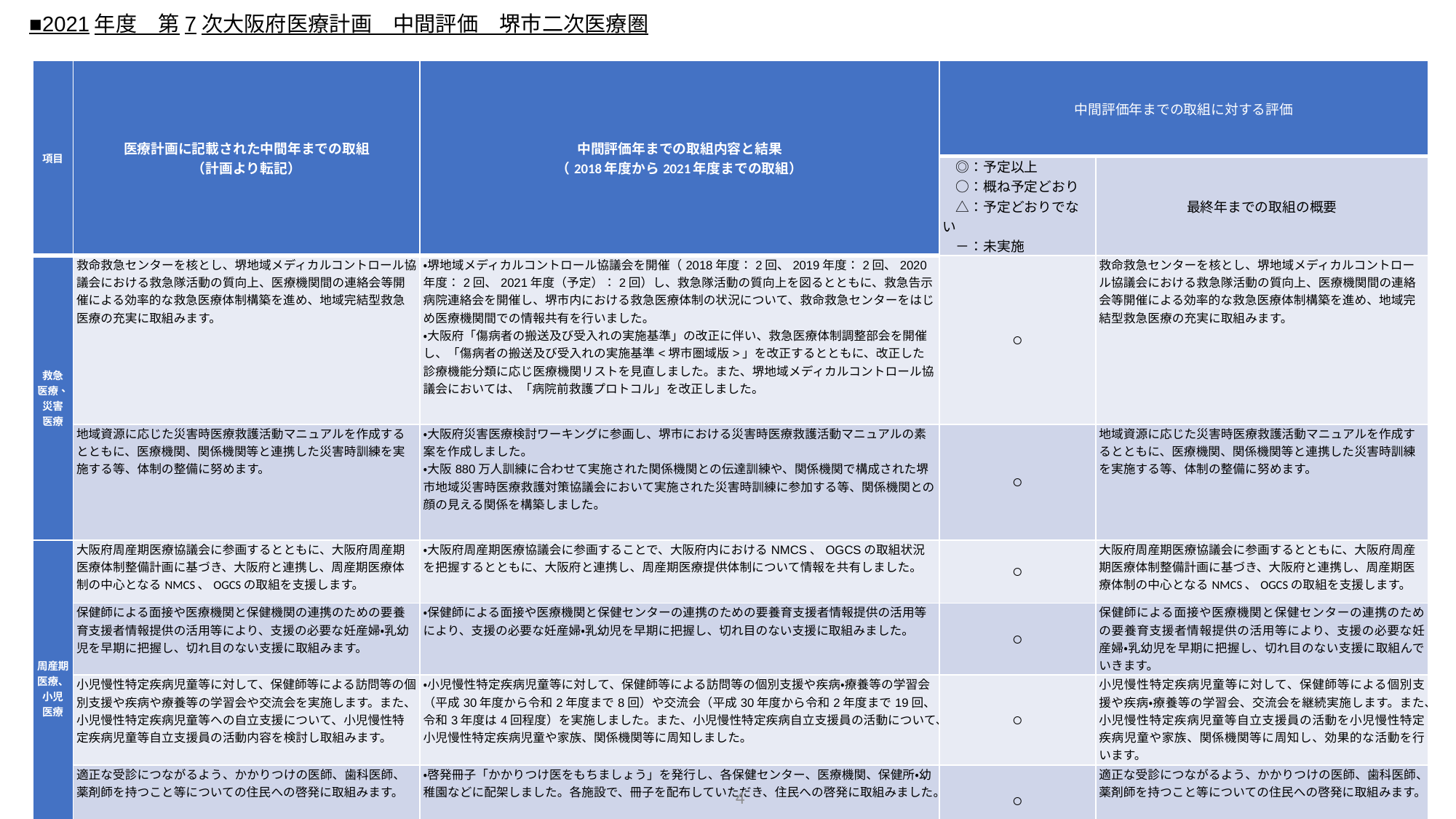

■2021年度　第7次大阪府医療計画　中間評価　堺市二次医療圏
| 項目 | 医療計画に記載された中間年までの取組 （計画より転記） | 中間評価年までの取組内容と結果 （2018年度から2021年度までの取組） | 中間評価年までの取組に対する評価 |  |
| --- | --- | --- | --- | --- |
|  |  |  | ◎：予定以上 　○：概ね予定どおり 　△：予定どおりでない 　－：未実施 | 最終年までの取組の概要 |
| 救急 医療、災害 医療 | 救命救急センターを核とし、堺地域メディカルコントロール協議会における救急隊活動の質向上、医療機関間の連絡会等開催による効率的な救急医療体制構築を進め、地域完結型救急医療の充実に取組みます。 | ・堺地域メディカルコントロール協議会を開催（2018年度：2回、2019年度：2回、2020年度：2回、2021年度（予定）：2回）し、救急隊活動の質向上を図るとともに、救急告示病院連絡会を開催し、堺市内における救急医療体制の状況について、救命救急センターをはじめ医療機関間での情報共有を行いました。 ・大阪府「傷病者の搬送及び受入れの実施基準」の改正に伴い、救急医療体制調整部会を開催し、「傷病者の搬送及び受入れの実施基準<堺市圏域版>」を改正するとともに、改正した診療機能分類に応じ医療機関リストを見直しました。また、堺地域メディカルコントロール協議会においては、「病院前救護プロトコル」を改正しました。 | ○ | 救命救急センターを核とし、堺地域メディカルコントロール協議会における救急隊活動の質向上、医療機関間の連絡会等開催による効率的な救急医療体制構築を進め、地域完結型救急医療の充実に取組みます。 |
|  | 地域資源に応じた災害時医療救護活動マニュアルを作成するとともに、医療機関、関係機関等と連携した災害時訓練を実施する等、体制の整備に努めます。 | ・大阪府災害医療検討ワーキングに参画し、堺市における災害時医療救護活動マニュアルの素案を作成しました。 ・大阪880万人訓練に合わせて実施された関係機関との伝達訓練や、関係機関で構成された堺市地域災害時医療救護対策協議会において実施された災害時訓練に参加する等、関係機関との顔の見える関係を構築しました。 | ○ | 地域資源に応じた災害時医療救護活動マニュアルを作成するとともに、医療機関、関係機関等と連携した災害時訓練を実施する等、体制の整備に努めます。 |
| 周産期医療、小児 医療 | 大阪府周産期医療協議会に参画するとともに、大阪府周産期医療体制整備計画に基づき、大阪府と連携し、周産期医療体制の中心となるNMCS、OGCSの取組を支援します。 | ・大阪府周産期医療協議会に参画することで、大阪府内におけるNMCS、OGCSの取組状況を把握するとともに、大阪府と連携し、周産期医療提供体制について情報を共有しました。 | ○ | 大阪府周産期医療協議会に参画するとともに、大阪府周産期医療体制整備計画に基づき、大阪府と連携し、周産期医療体制の中心となるNMCS、OGCSの取組を支援します。 |
|  | 保健師による面接や医療機関と保健機関の連携のための要養育支援者情報提供の活用等により、支援の必要な妊産婦・乳幼児を早期に把握し、切れ目のない支援に取組みます。 | ・保健師による面接や医療機関と保健センターの連携のための要養育支援者情報提供の活用等により、支援の必要な妊産婦・乳幼児を早期に把握し、切れ目のない支援に取組みました。 | ○ | 保健師による面接や医療機関と保健センターの連携のための要養育支援者情報提供の活用等により、支援の必要な妊産婦・乳幼児を早期に把握し、切れ目のない支援に取組んでいきます。 |
|  | 小児慢性特定疾病児童等に対して、保健師等による訪問等の個別支援や疾病や療養等の学習会や交流会を実施します。また、小児慢性特定疾病児童等への自立支援について、小児慢性特定疾病児童等自立支援員の活動内容を検討し取組みます。 | ・小児慢性特定疾病児童等に対して、保健師等による訪問等の個別支援や疾病・療養等の学習会（平成30年度から令和2年度まで8回）や交流会（平成30年度から令和2年度まで19回、令和3年度は4回程度）を実施しました。また、小児慢性特定疾病自立支援員の活動について、小児慢性特定疾病児童や家族、関係機関等に周知しました。 | ○ | 小児慢性特定疾病児童等に対して、保健師等による個別支援や疾病・療養等の学習会、交流会を継続実施します。また、小児慢性特定疾病児童等自立支援員の活動を小児慢性特定疾病児童や家族、関係機関等に周知し、効果的な活動を行います。 |
|  | 適正な受診につながるよう、かかりつけの医師、歯科医師、薬剤師を持つこと等についての住民への啓発に取組みます。 | ・啓発冊子「かかりつけ医をもちましょう」を発行し、各保健センター、医療機関、保健所・幼稚園などに配架しました。各施設で、冊子を配布していただき、住民への啓発に取組みました。 | ○ | 適正な受診につながるよう、かかりつけの医師、歯科医師、薬剤師を持つこと等についての住民への啓発に取組みます。 |
4